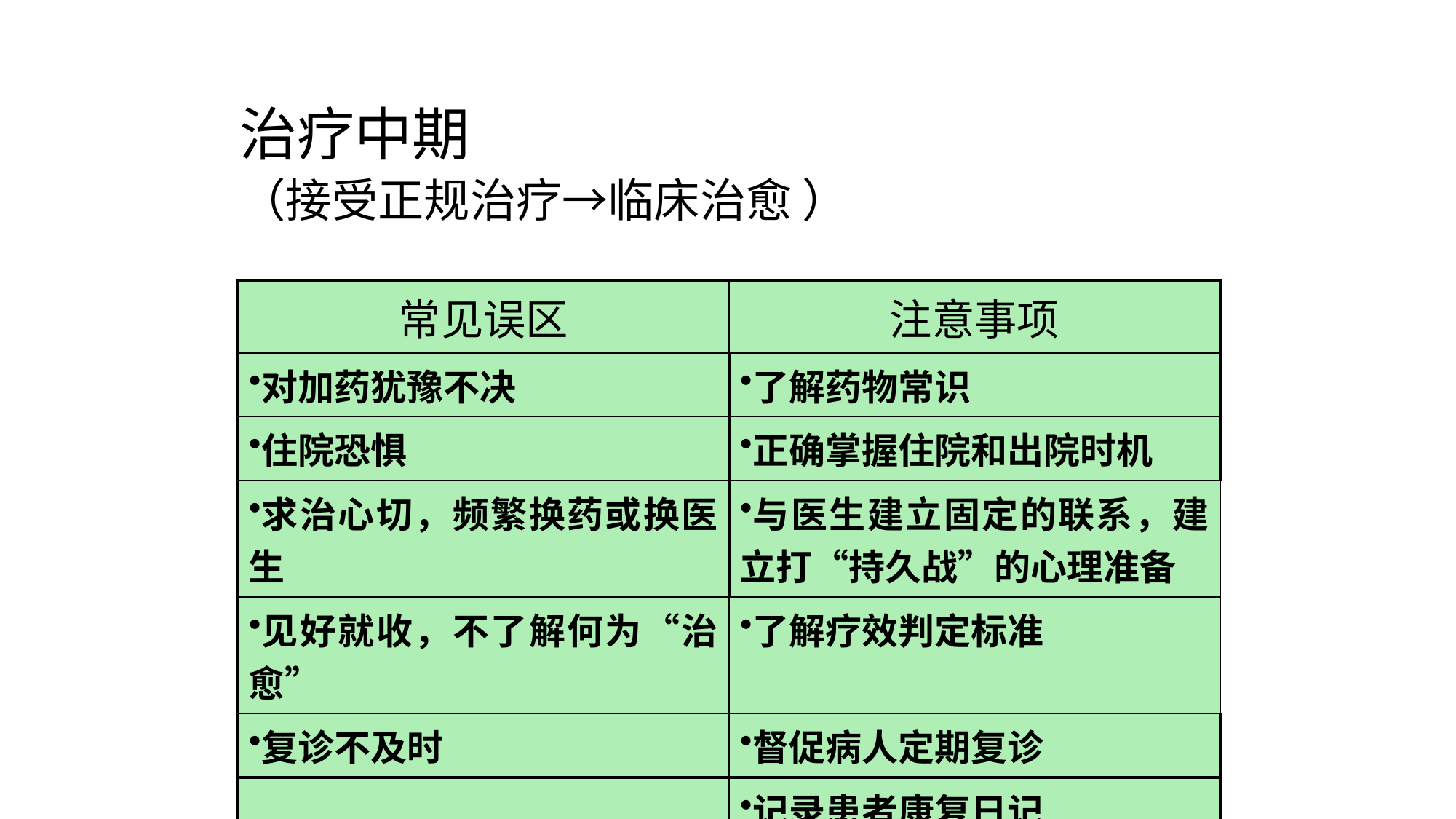

# 治疗中期 （接受正规治疗→临床治愈 ）
| 常见误区 | 注意事项 |
| --- | --- |
| 对加药犹豫不决 | 了解药物常识 |
| 住院恐惧 | 正确掌握住院和出院时机 |
| 求治心切，频繁换药或换医生 | 与医生建立固定的联系，建立打“持久战”的心理准备 |
| 见好就收，不了解何为“治愈” | 了解疗效判定标准 |
| 复诊不及时 | 督促病人定期复诊 |
|  | 记录患者康复日记 |
72